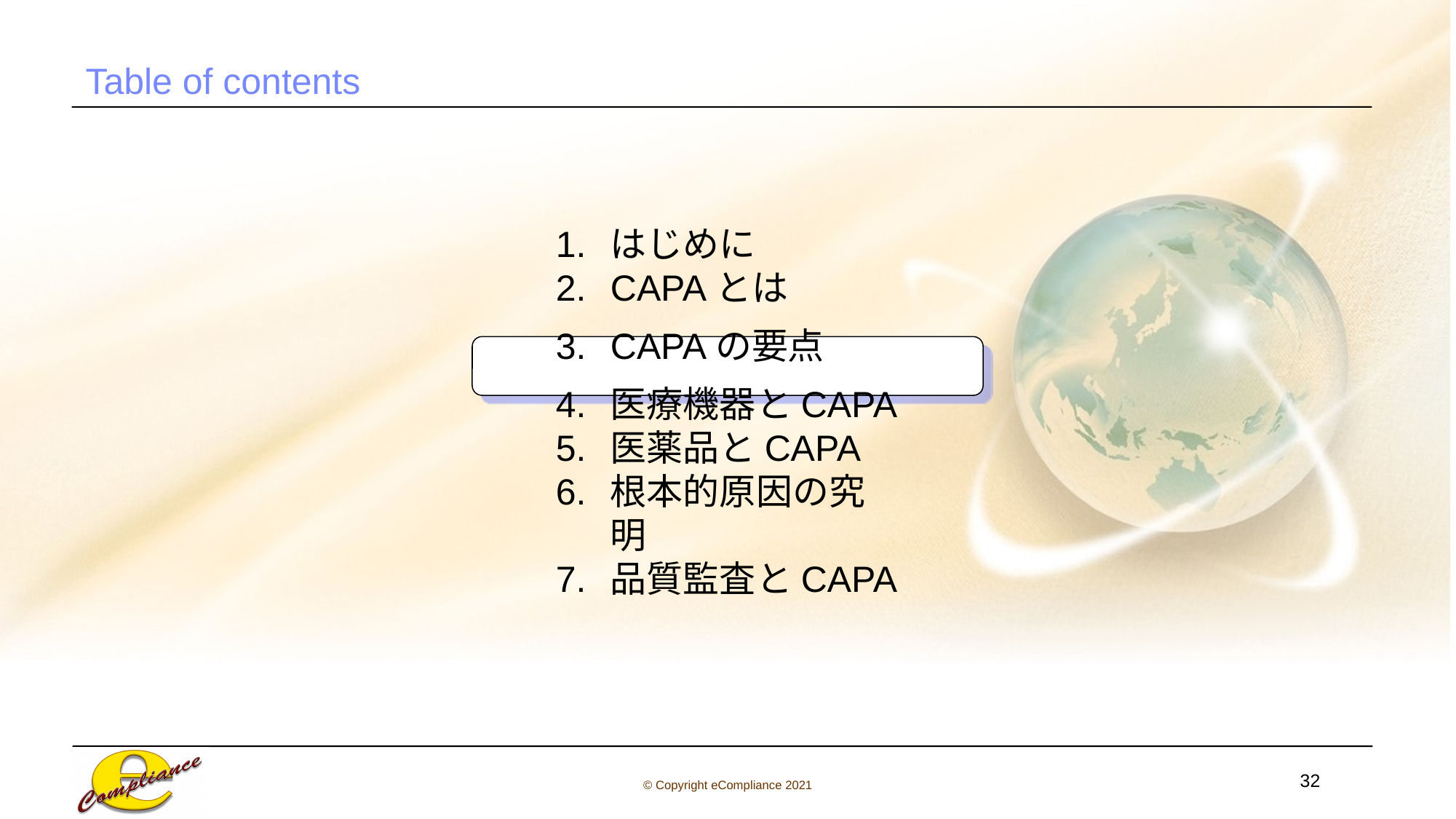

Table of contents
はじめに
CAPAとは

CAPAの要点

医療機器とCAPA
医薬品とCAPA
根本的原因の究明
品質監査とCAPA